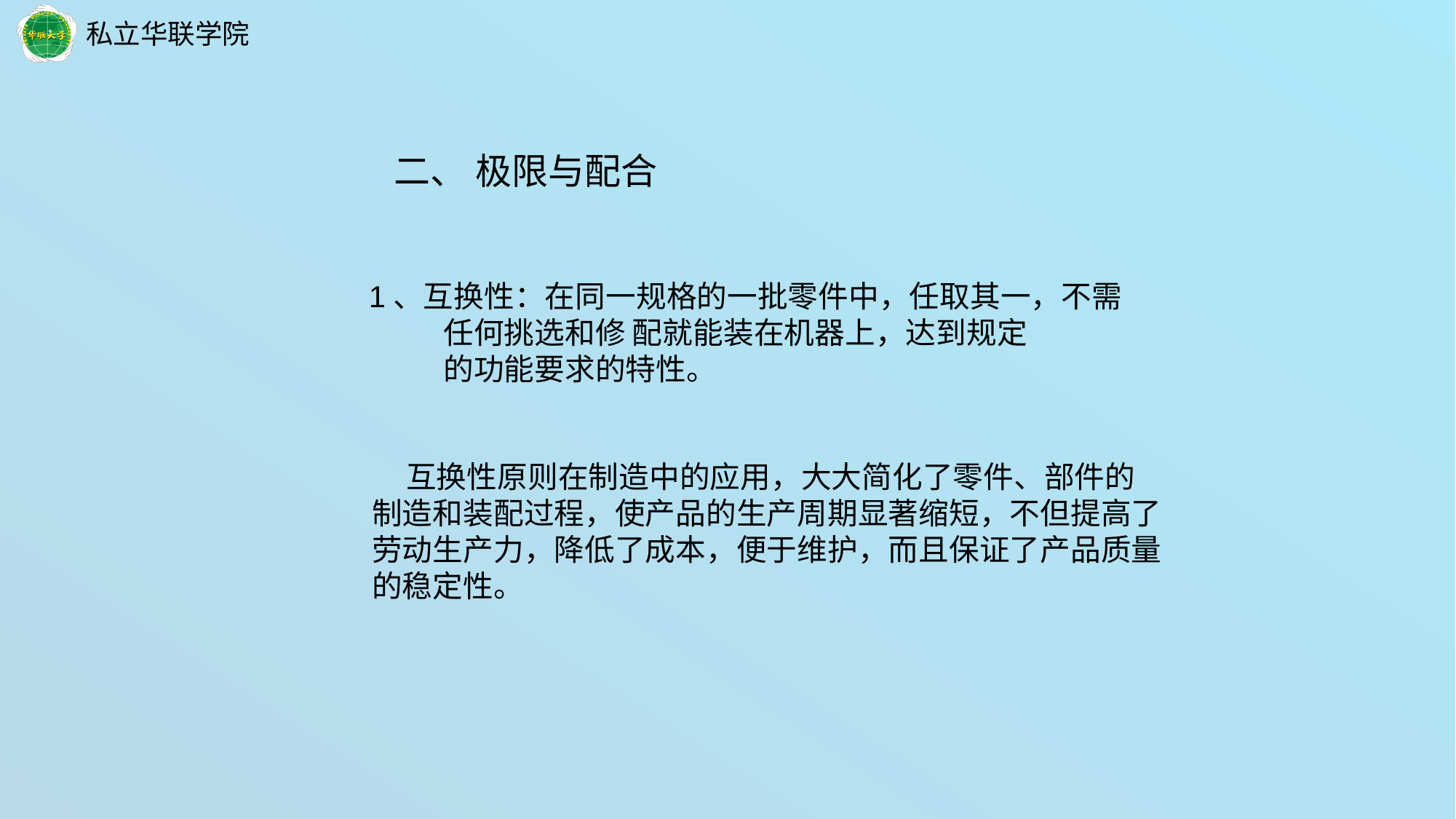

二、 极限与配合
1、互换性：在同一规格的一批零件中，任取其一，不需
          任何挑选和修 配就能装在机器上，达到规定
          的功能要求的特性。
    互换性原则在制造中的应用，大大简化了零件、部件的
制造和装配过程，使产品的生产周期显著缩短，不但提高了
劳动生产力，降低了成本，便于维护，而且保证了产品质量
的稳定性。